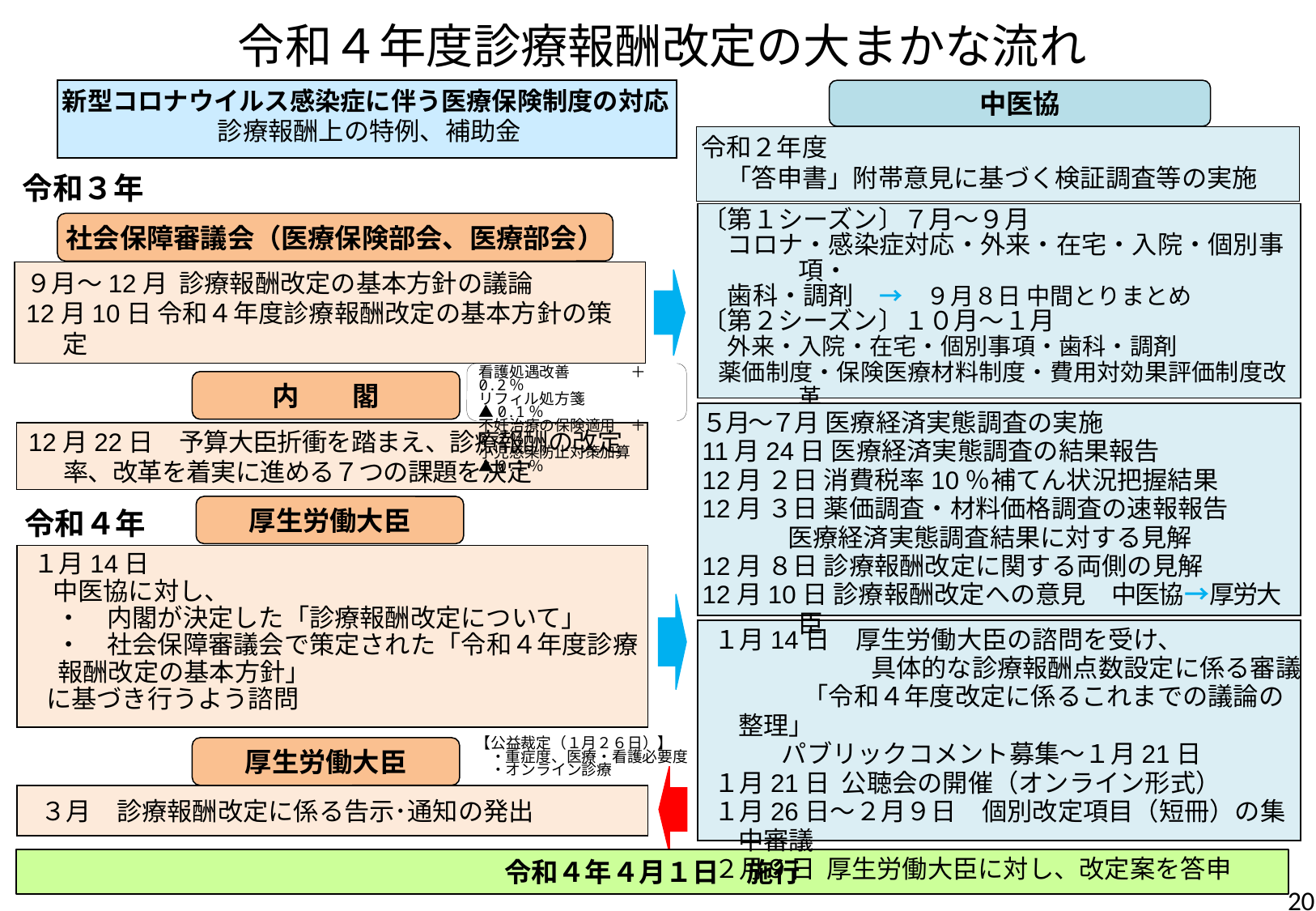

令和４年度診療報酬改定の大まかな流れ
新型コロナウイルス感染症に伴う医療保険制度の対応
診療報酬上の特例、補助金
中医協
令和２年度
　「答申書」附帯意見に基づく検証調査等の実施
令和３年
〔第１シーズン〕７月～９月
　コロナ・感染症対応・外来・在宅・入院・個別事項・
　歯科・調剤　→　９月８日 中間とりまとめ
〔第２シーズン〕１０月～１月
　外来・入院・在宅・個別事項・歯科・調剤
  薬価制度・保険医療材料制度・費用対効果評価制度改革
　改定の基本方針を踏まえた対応
社会保障審議会（医療保険部会、医療部会）
９月～12月  診療報酬改定の基本方針の議論
12月10日 令和４年度診療報酬改定の基本方針の策定

看護処遇改善　　　　＋0.2％
リフィル処方箋　　　▲0.1％
不妊治療の保険適用　＋0.2％
小児感染防止対策加算▲0.1％

内　　閣
５月～７月 医療経済実態調査の実施
11月24日 医療経済実態調査の結果報告
12月 ２日 消費税率10％補てん状況把握結果
12月 ３日 薬価調査・材料価格調査の速報報告
              医療経済実態調査結果に対する見解
12月 ８日 診療報酬改定に関する両側の見解
12月10日 診療報酬改定への意見　中医協→厚労大臣
12月22日　予算大臣折衝を踏まえ、診療報酬の改定率、改革を着実に進める７つの課題を決定
厚生労働大臣
令和４年
 １月14日
　 中医協に対し、
 ・　内閣が決定した「診療報酬改定について」
 ・　社会保障審議会で策定された「令和４年度診療報酬改定の基本方針」
 に基づき行うよう諮問

 １月14日　厚生労働大臣の諮問を受け、
具体的な診療報酬点数設定に係る審議
　　　　「令和４年度改定に係るこれまでの議論の整理」
 　　   パブリックコメント募集～１月21日
 １月21日  公聴会の開催（オンライン形式）
 １月26日～２月９日　個別改定項目（短冊）の集中審議
 ２月９日  厚生労働大臣に対し、改定案を答申
【公益裁定（１月２６日）】
　・重症度、医療・看護必要度
　・オンライン診療
厚生労働大臣

 ３月　診療報酬改定に係る告示･通知の発出
令和４年４月１日　施行
20